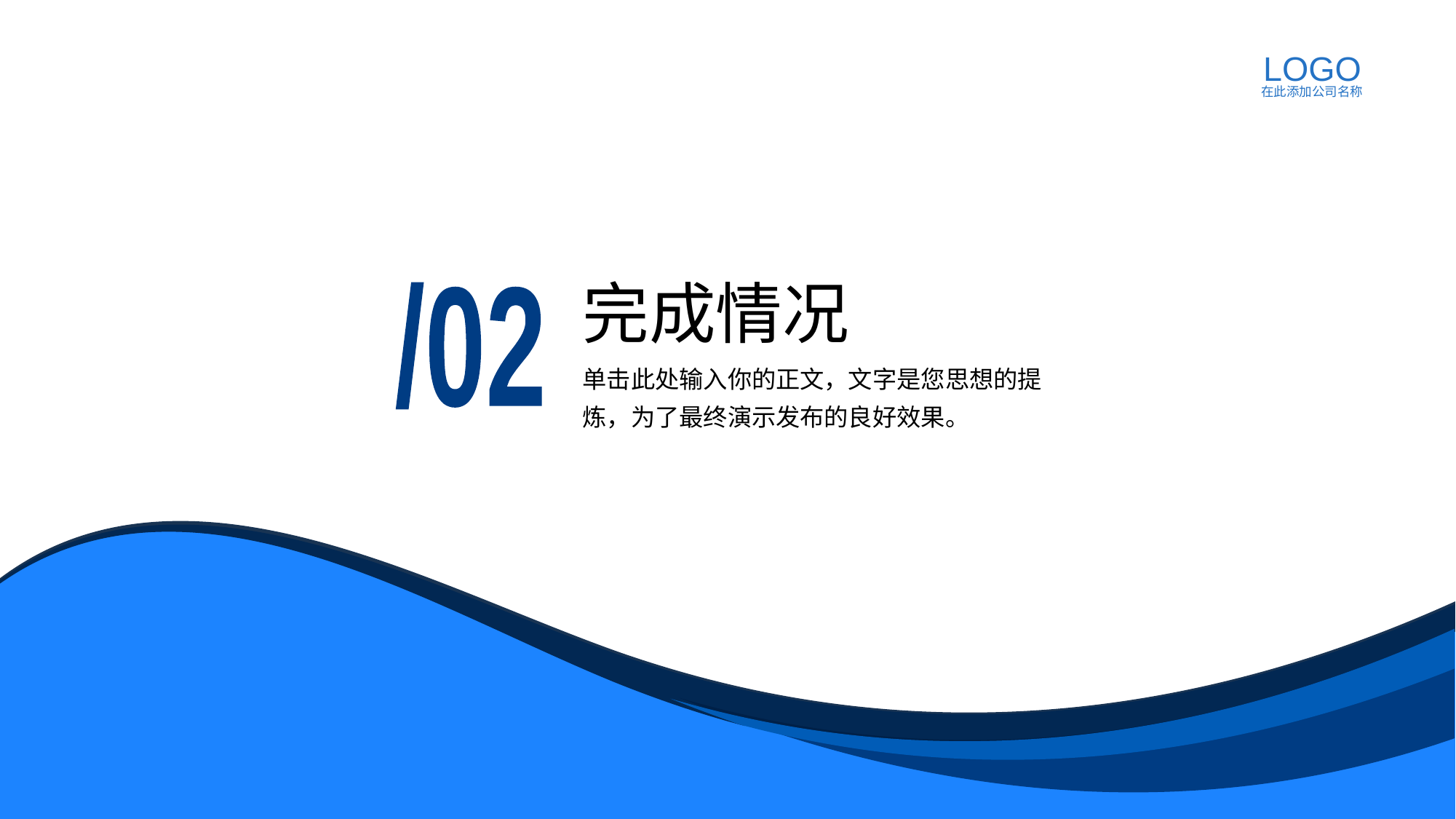

LOGO
在此添加公司名称
完成情况
单击此处输入你的正文，文字是您思想的提炼，为了最终演示发布的良好效果。
/02